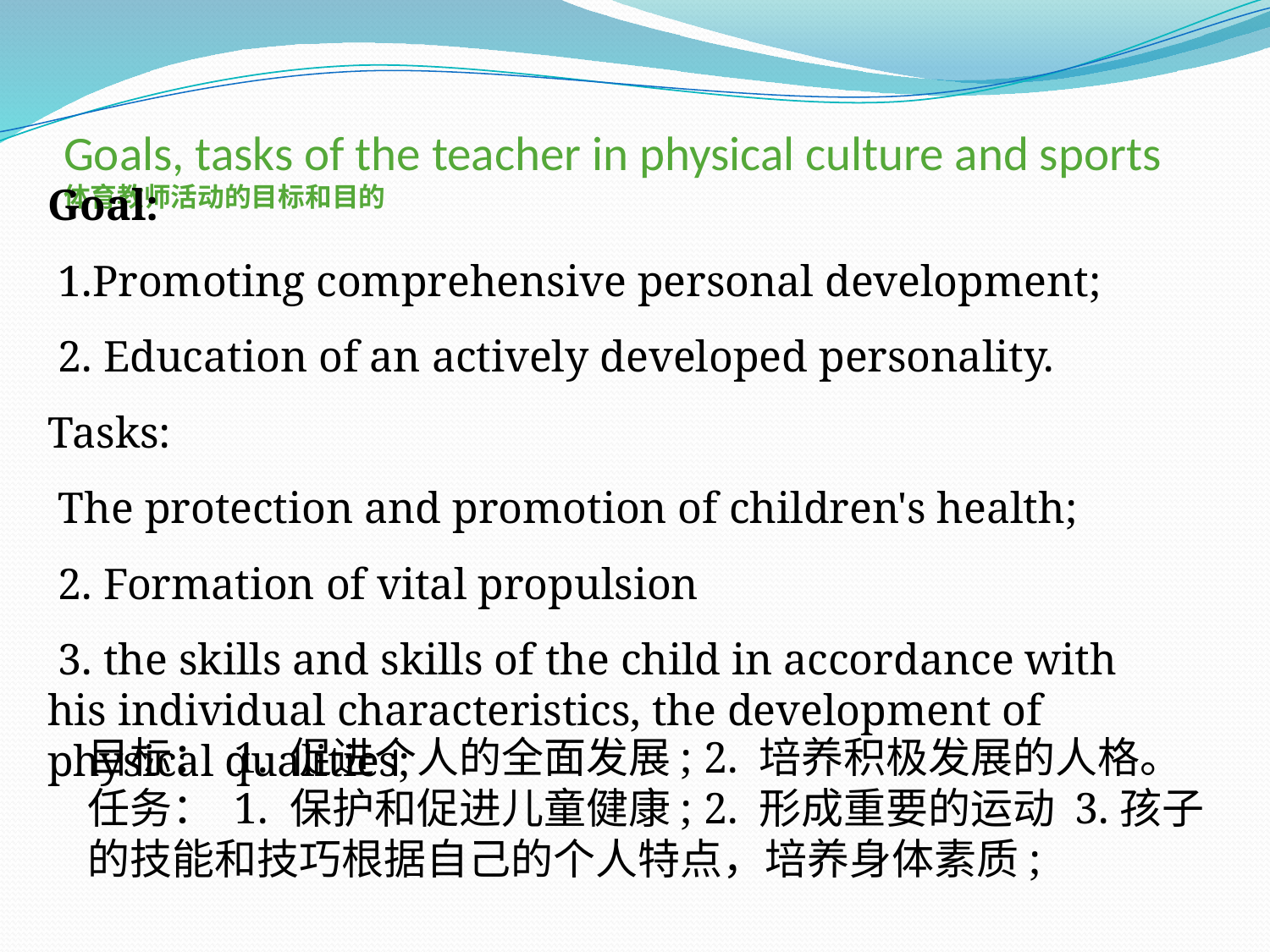

# Goals, tasks of the teacher in physical culture and sports    体育教师活动的目标和目的

Goal:
 1.Promoting comprehensive personal development;
 2. Education of an actively developed personality.
Tasks:
 The protection and promotion of children's health;
 2. Formation of vital propulsion
 3. the skills and skills of the child in accordance with his individual characteristics, the development of physical qualities;

目标： 1. 促进个人的全面发展; 2. 培养积极发展的人格。 任务： 1. 保护和促进儿童健康; 2. 形成重要的运动 3.孩子的技能和技巧根据自己的个人特点，培养身体素质;